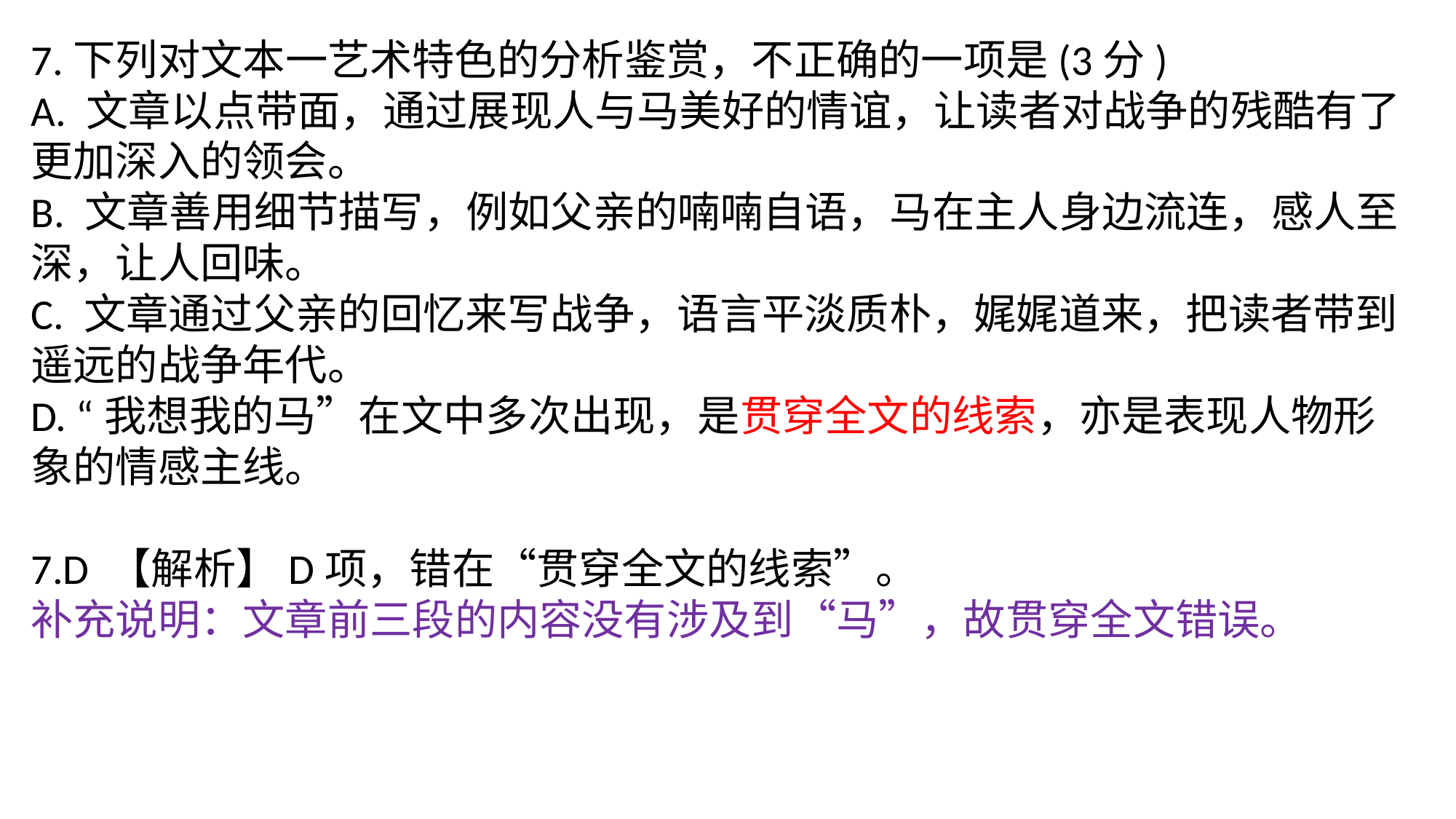

7.下列对文本一艺术特色的分析鉴赏，不正确的一项是(3分)
A. 文章以点带面，通过展现人与马美好的情谊，让读者对战争的残酷有了更加深入的领会。
B. 文章善用细节描写，例如父亲的喃喃自语，马在主人身边流连，感人至深，让人回味。
C. 文章通过父亲的回忆来写战争，语言平淡质朴，娓娓道来，把读者带到遥远的战争年代。
D. “我想我的马”在文中多次出现，是贯穿全文的线索，亦是表现人物形象的情感主线。

7.D 【解析】D项，错在“贯穿全文的线索”。
补充说明：文章前三段的内容没有涉及到“马”，故贯穿全文错误。